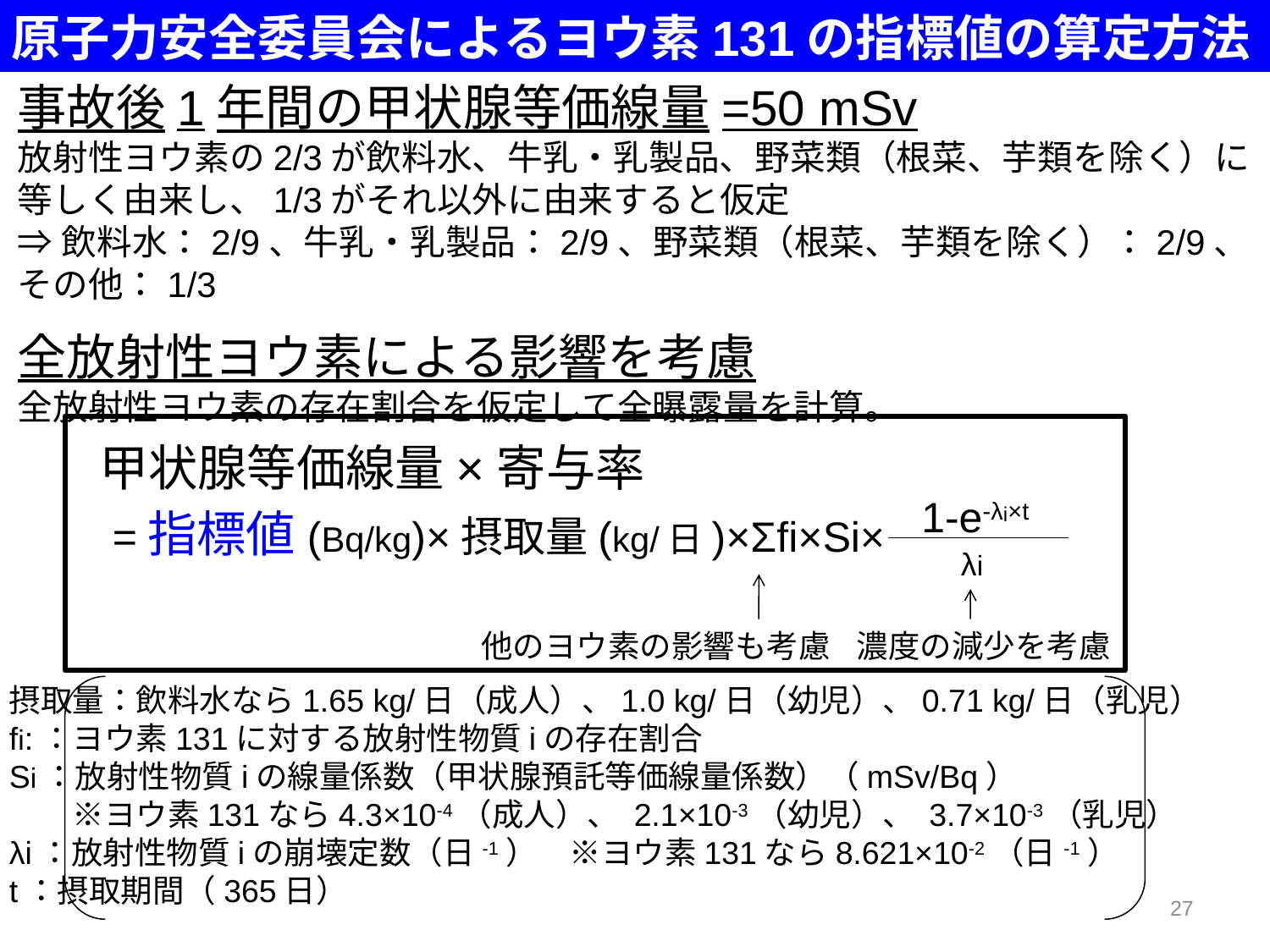

原子力安全委員会によるヨウ素131の指標値の算定方法
事故後1年間の甲状腺等価線量=50 mSv
放射性ヨウ素の2/3が飲料水、牛乳・乳製品、野菜類（根菜、芋類を除く）に等しく由来し、1/3がそれ以外に由来すると仮定
⇒飲料水：2/9、牛乳・乳製品：2/9、野菜類（根菜、芋類を除く）：2/9、その他：1/3

全放射性ヨウ素による影響を考慮
全放射性ヨウ素の存在割合を仮定して全曝露量を計算。

甲状腺等価線量×寄与率
1-e-λi×t
=指標値(Bq/kg)×摂取量(kg/日)×Σfi×Si×
λi
他のヨウ素の影響も考慮
濃度の減少を考慮
摂取量：飲料水なら1.65 kg/日（成人）、1.0 kg/日（幼児）、0.71 kg/日（乳児）
fi:：ヨウ素131に対する放射性物質iの存在割合
Si：放射性物質iの線量係数（甲状腺預託等価線量係数）（mSv/Bq）
　　※ヨウ素131なら4.3×10-4（成人）、 2.1×10-3（幼児）、 3.7×10-3（乳児）
λi：放射性物質iの崩壊定数（日-1）　※ヨウ素131なら8.621×10-2（日-1）
t：摂取期間（365日）

27